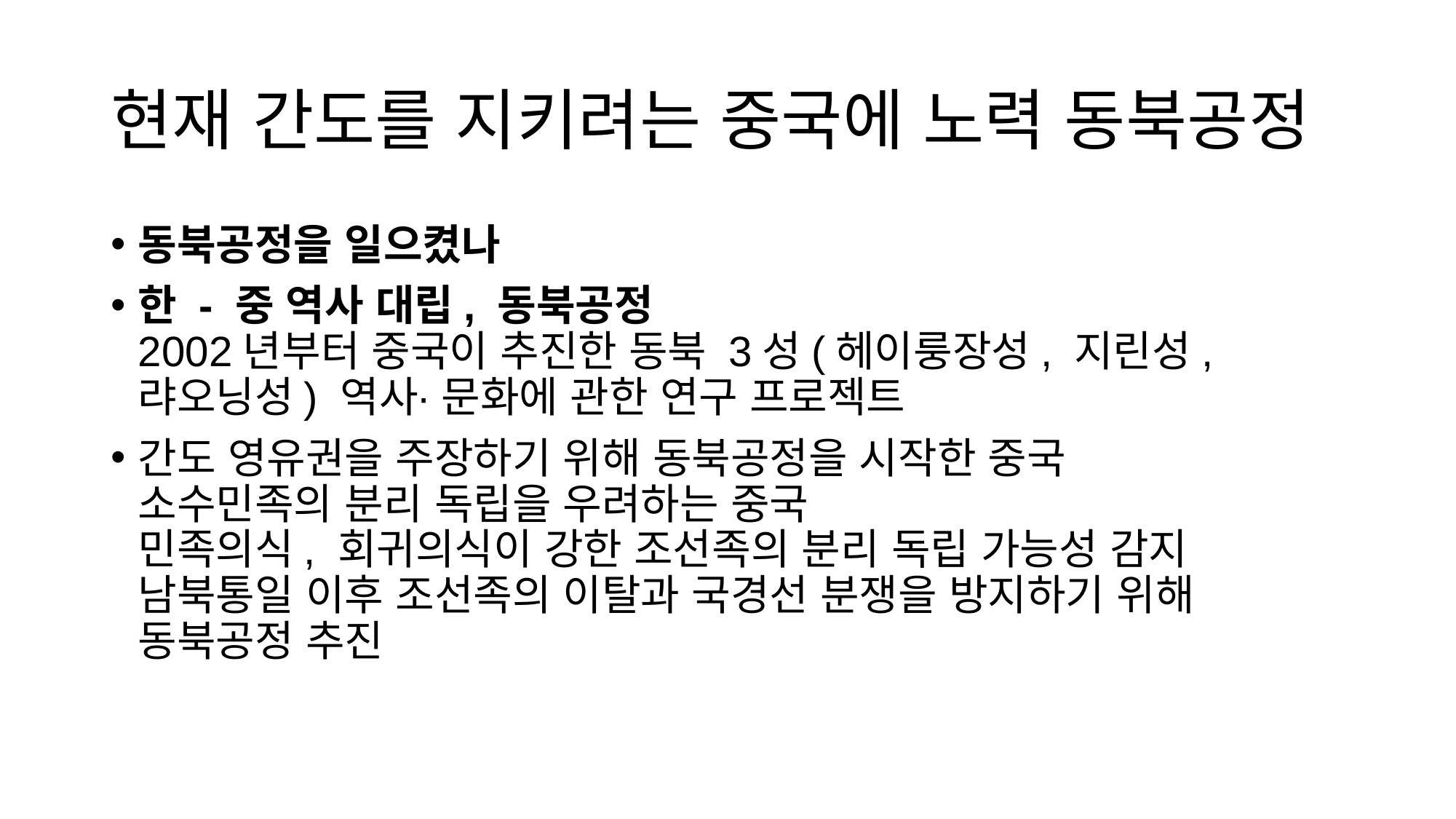

# 현재 간도를 지키려는 중국에 노력 동북공정
동북공정을 일으켰나
한 - 중 역사 대립, 동북공정
2002년부터 중국이 추진한 동북 3성(헤이룽장성, 지린성, 랴오닝성) 역사∙ 문화에 관한 연구 프로젝트
간도 영유권을 주장하기 위해 동북공정을 시작한 중국
소수민족의 분리 독립을 우려하는 중국
민족의식, 회귀의식이 강한 조선족의 분리 독립 가능성 감지
남북통일 이후 조선족의 이탈과 국경선 분쟁을 방지하기 위해 동북공정 추진